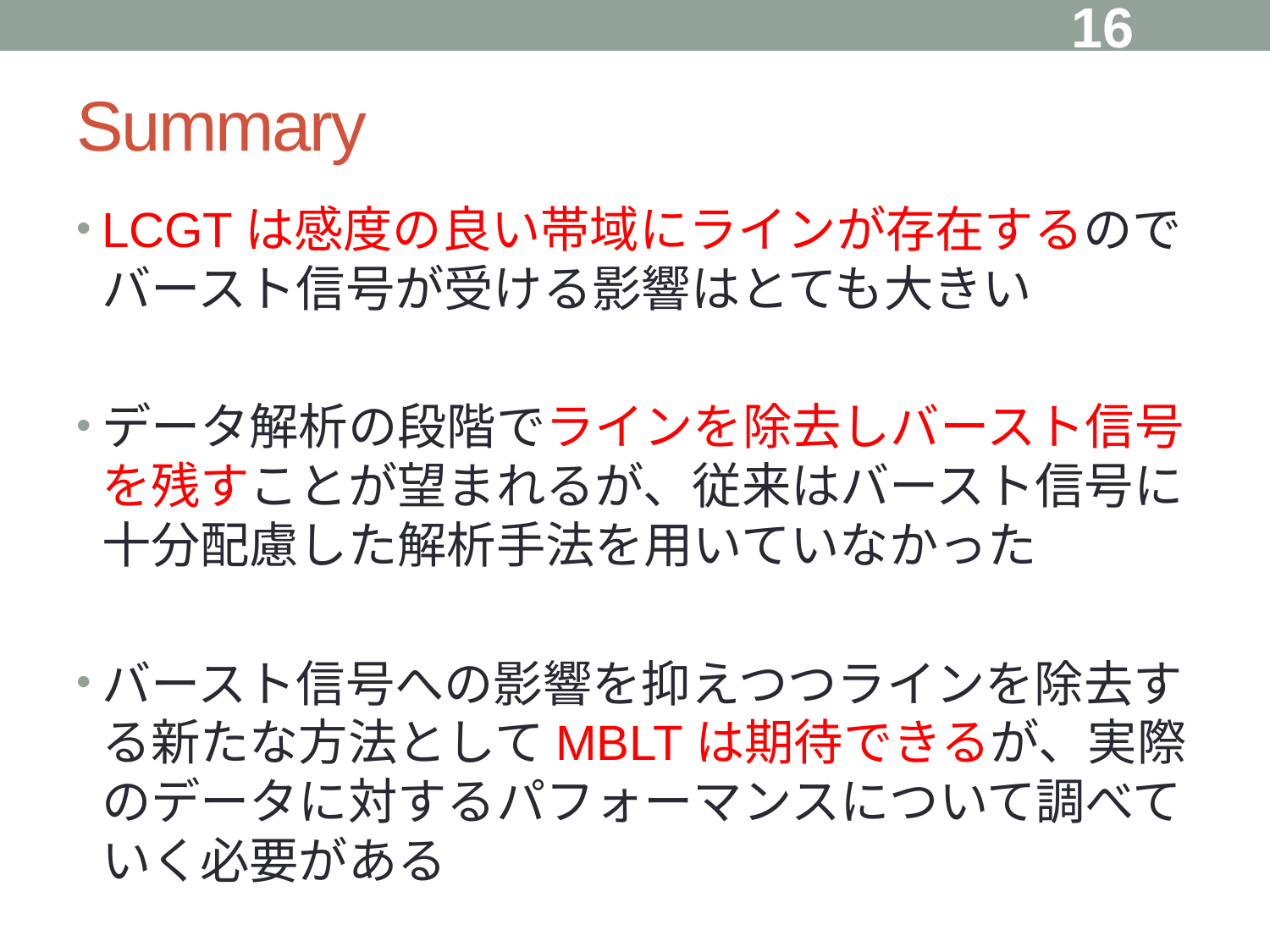

16
# Summary
LCGTは感度の良い帯域にラインが存在するのでバースト信号が受ける影響はとても大きい

データ解析の段階でラインを除去しバースト信号を残すことが望まれるが、従来はバースト信号に十分配慮した解析手法を用いていなかった

バースト信号への影響を抑えつつラインを除去する新たな方法としてMBLTは期待できるが、実際のデータに対するパフォーマンスについて調べていく必要がある